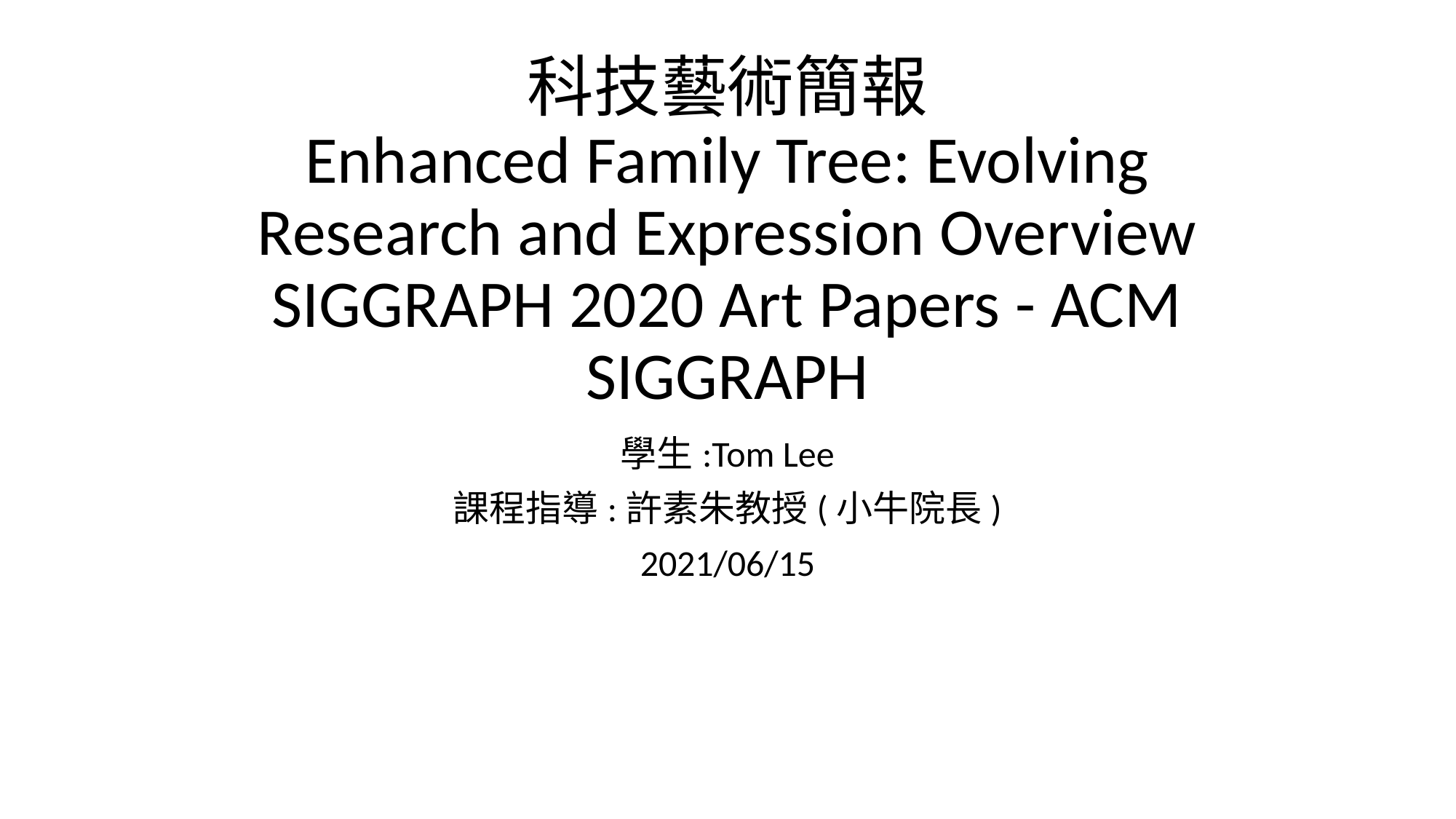

# 科技藝術簡報 Enhanced Family Tree: Evolving Research and Expression Overview SIGGRAPH 2020 Art Papers - ACM SIGGRAPH
學生:Tom Lee
課程指導:許素朱教授(小牛院長)
2021/06/15